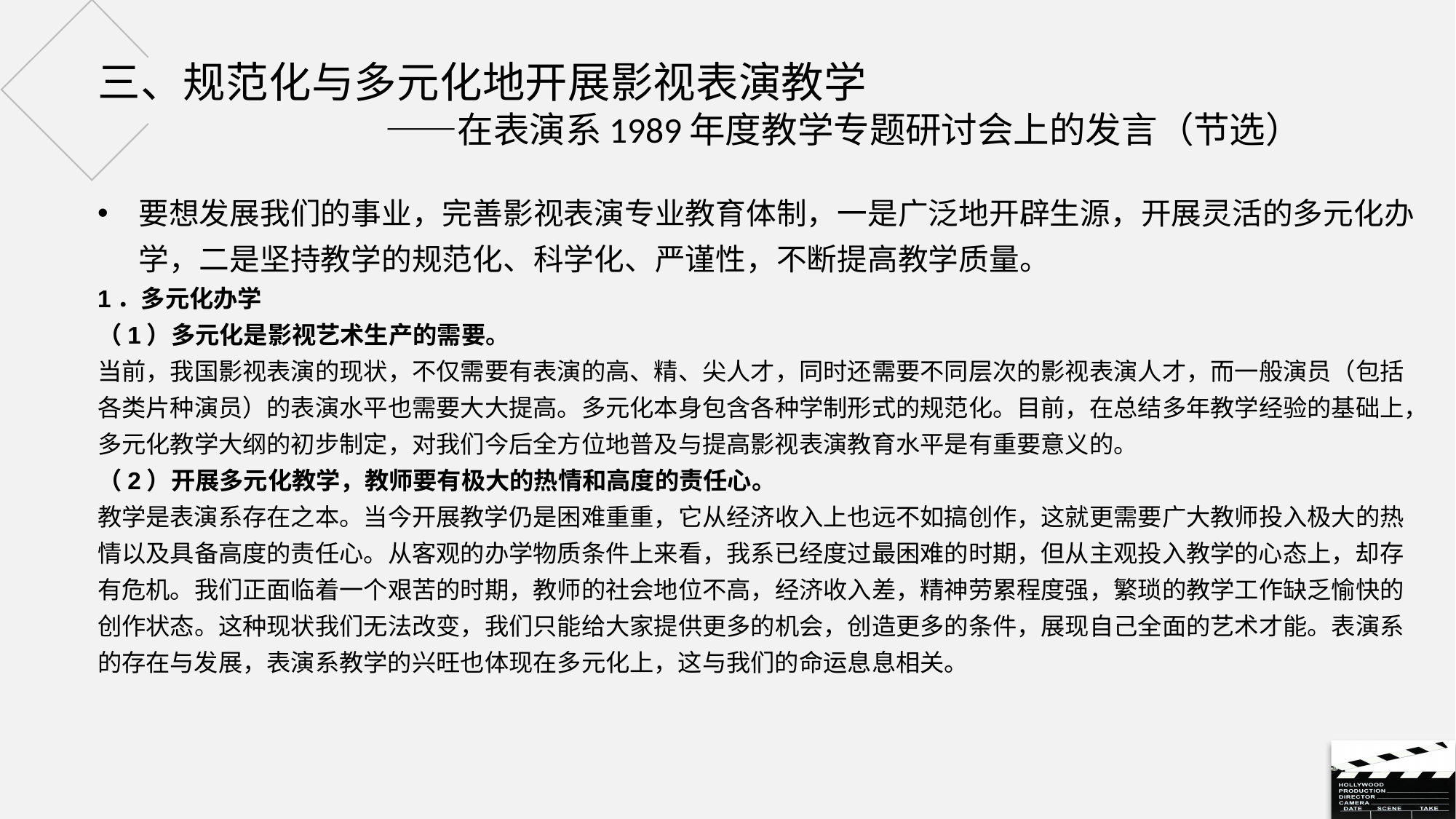

# 三、规范化与多元化地开展影视表演教学 ——在表演系1989年度教学专题研讨会上的发言（节选）
要想发展我们的事业，完善影视表演专业教育体制，一是广泛地开辟生源，开展灵活的多元化办学，二是坚持教学的规范化、科学化、严谨性，不断提高教学质量。
1．多元化办学
（1）多元化是影视艺术生产的需要。
当前，我国影视表演的现状，不仅需要有表演的高、精、尖人才，同时还需要不同层次的影视表演人才，而一般演员（包括各类片种演员）的表演水平也需要大大提高。多元化本身包含各种学制形式的规范化。目前，在总结多年教学经验的基础上，多元化教学大纲的初步制定，对我们今后全方位地普及与提高影视表演教育水平是有重要意义的。
（2）开展多元化教学，教师要有极大的热情和高度的责任心。
教学是表演系存在之本。当今开展教学仍是困难重重，它从经济收入上也远不如搞创作，这就更需要广大教师投入极大的热情以及具备高度的责任心。从客观的办学物质条件上来看，我系已经度过最困难的时期，但从主观投入教学的心态上，却存有危机。我们正面临着一个艰苦的时期，教师的社会地位不高，经济收入差，精神劳累程度强，繁琐的教学工作缺乏愉快的创作状态。这种现状我们无法改变，我们只能给大家提供更多的机会，创造更多的条件，展现自己全面的艺术才能。表演系的存在与发展，表演系教学的兴旺也体现在多元化上，这与我们的命运息息相关。